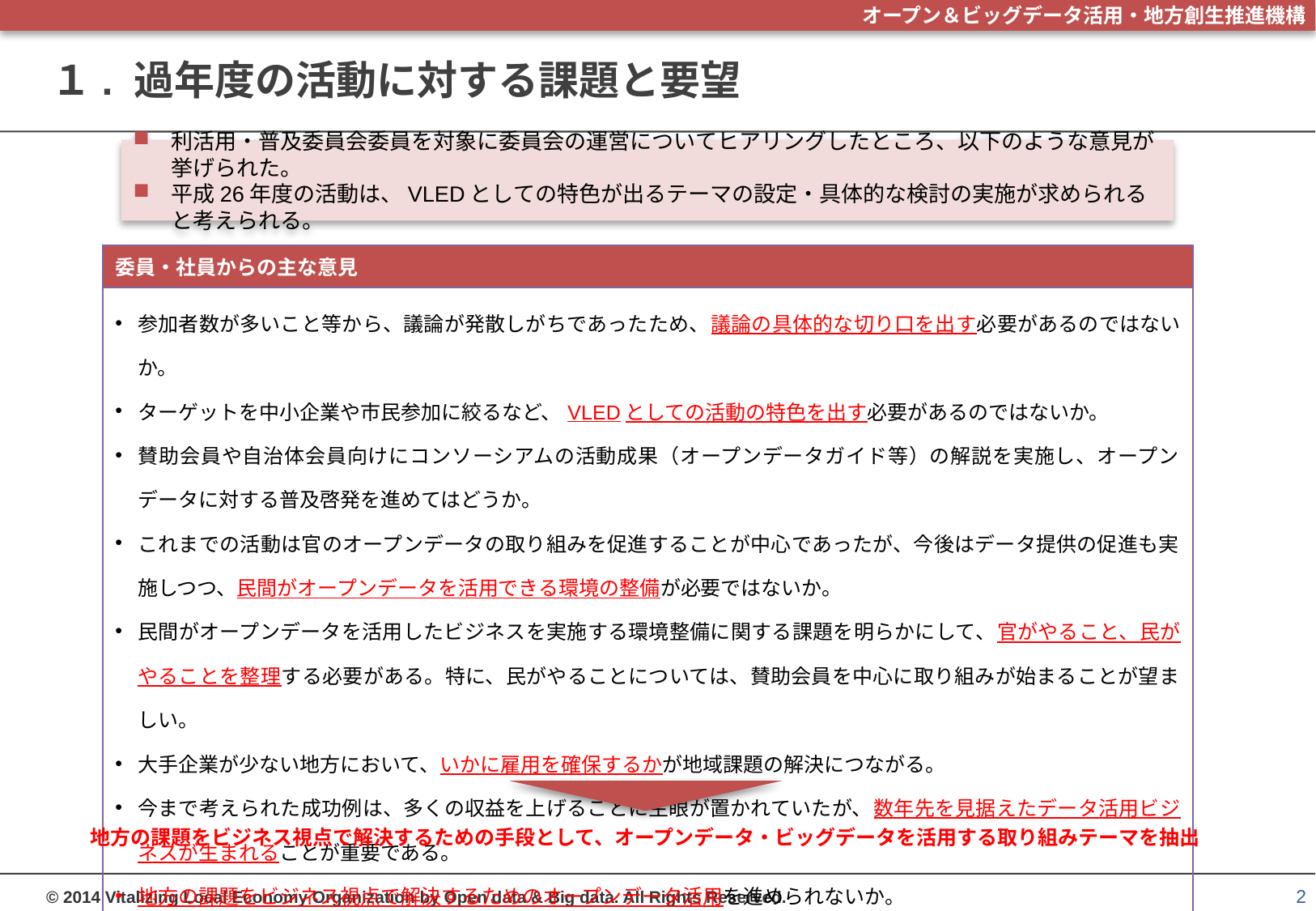

# １. 過年度の活動に対する課題と要望
利活用・普及委員会委員を対象に委員会の運営についてヒアリングしたところ、以下のような意見が挙げられた。
平成26年度の活動は、VLEDとしての特色が出るテーマの設定・具体的な検討の実施が求められると考えられる。
| 委員・社員からの主な意見 |
| --- |
| 参加者数が多いこと等から、議論が発散しがちであったため、議論の具体的な切り口を出す必要があるのではないか。 ターゲットを中小企業や市民参加に絞るなど、VLEDとしての活動の特色を出す必要があるのではないか。 賛助会員や自治体会員向けにコンソーシアムの活動成果（オープンデータガイド等）の解説を実施し、オープンデータに対する普及啓発を進めてはどうか。 これまでの活動は官のオープンデータの取り組みを促進することが中心であったが、今後はデータ提供の促進も実施しつつ、民間がオープンデータを活用できる環境の整備が必要ではないか。 民間がオープンデータを活用したビジネスを実施する環境整備に関する課題を明らかにして、官がやること、民がやることを整理する必要がある。特に、民がやることについては、賛助会員を中心に取り組みが始まることが望ましい。 大手企業が少ない地方において、いかに雇用を確保するかが地域課題の解決につながる。 今まで考えられた成功例は、多くの収益を上げることに主眼が置かれていたが、数年先を見据えたデータ活用ビジネスが生まれることが重要である。 地方の課題をビジネス視点で解決するためのオープンデータ活用を進められないか。 オープンデータだけでなく、ビッグデータとの組み合わせによるビジネス化も考えられるため、ビッグデータの観点も必要である。 |

地方の課題をビジネス視点で解決するための手段として、オープンデータ・ビッグデータを活用する取り組みテーマを抽出
2